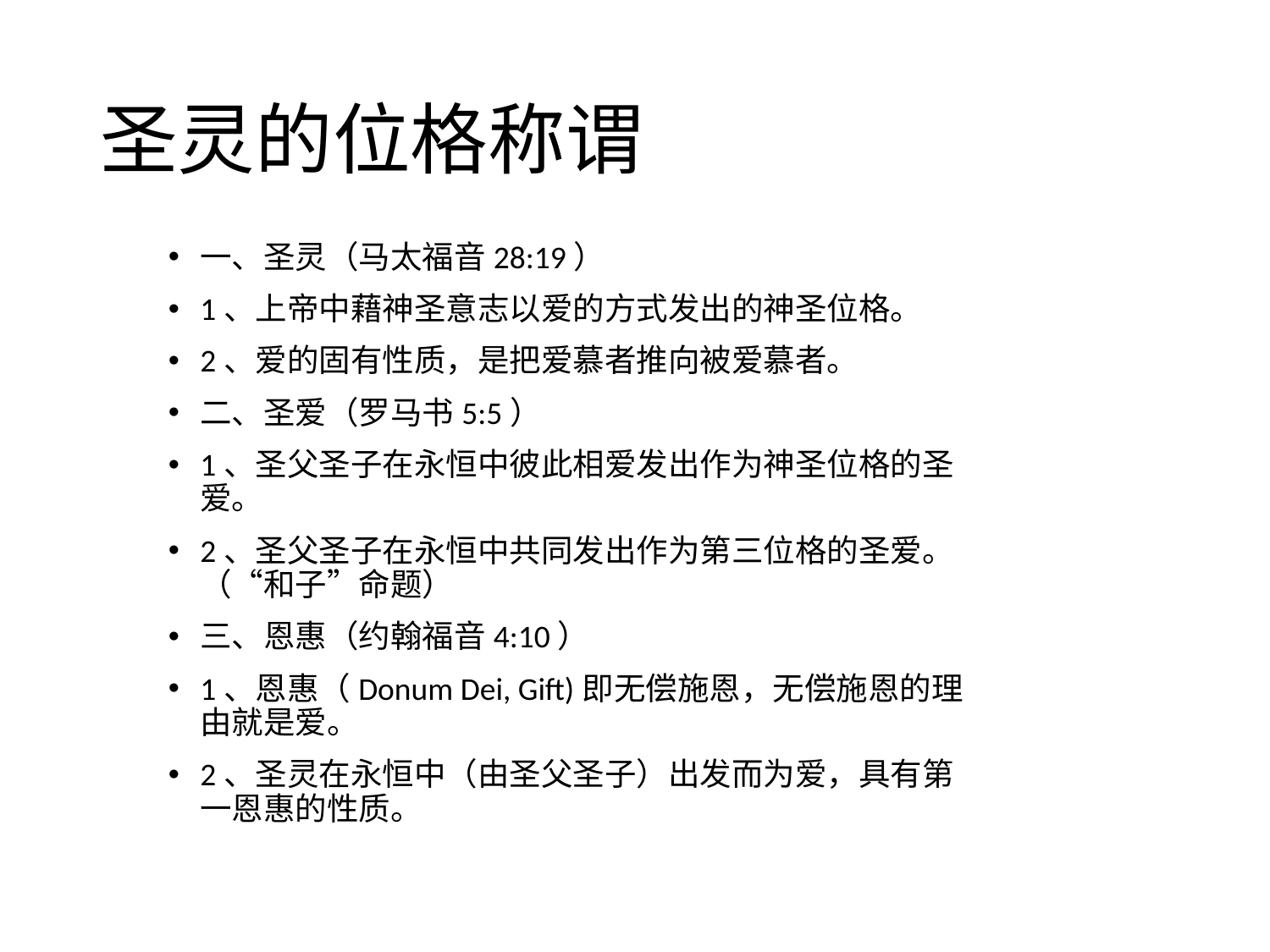

# 圣灵的位格称谓
一、圣灵（马太福音28:19）
1、上帝中藉神圣意志以爱的方式发出的神圣位格。
2、爱的固有性质，是把爱慕者推向被爱慕者。
二、圣爱（罗马书5:5）
1、圣父圣子在永恒中彼此相爱发出作为神圣位格的圣爱。
2、圣父圣子在永恒中共同发出作为第三位格的圣爱。（“和子”命题）
三、恩惠（约翰福音4:10）
1、恩惠（Donum Dei, Gift)即无偿施恩，无偿施恩的理由就是爱。
2、圣灵在永恒中（由圣父圣子）出发而为爱，具有第一恩惠的性质。